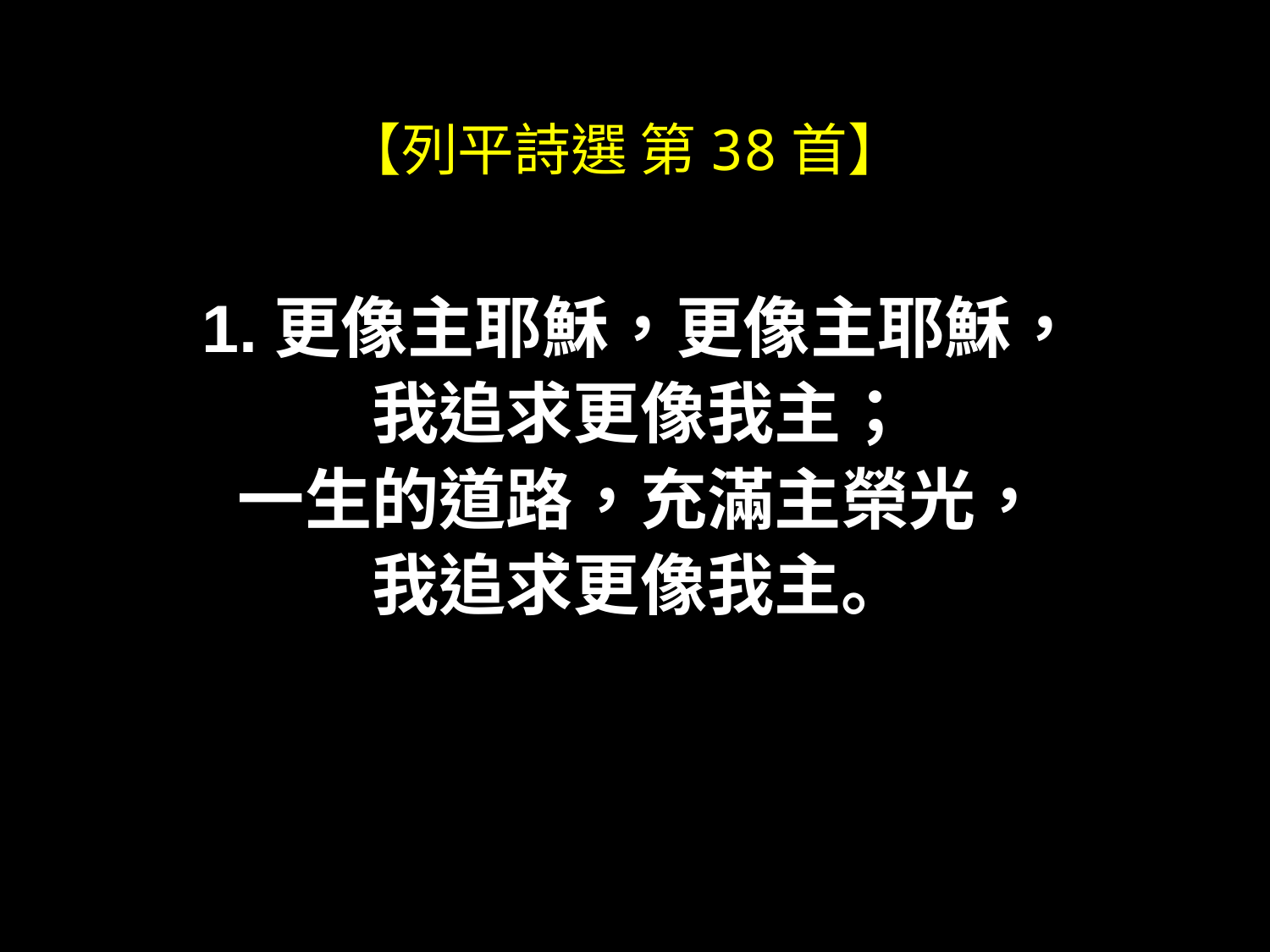

# 【列平詩選 第38首】
1.更像主耶穌，更像主耶穌，
我追求更像我主；
一生的道路，充滿主榮光，
我追求更像我主。